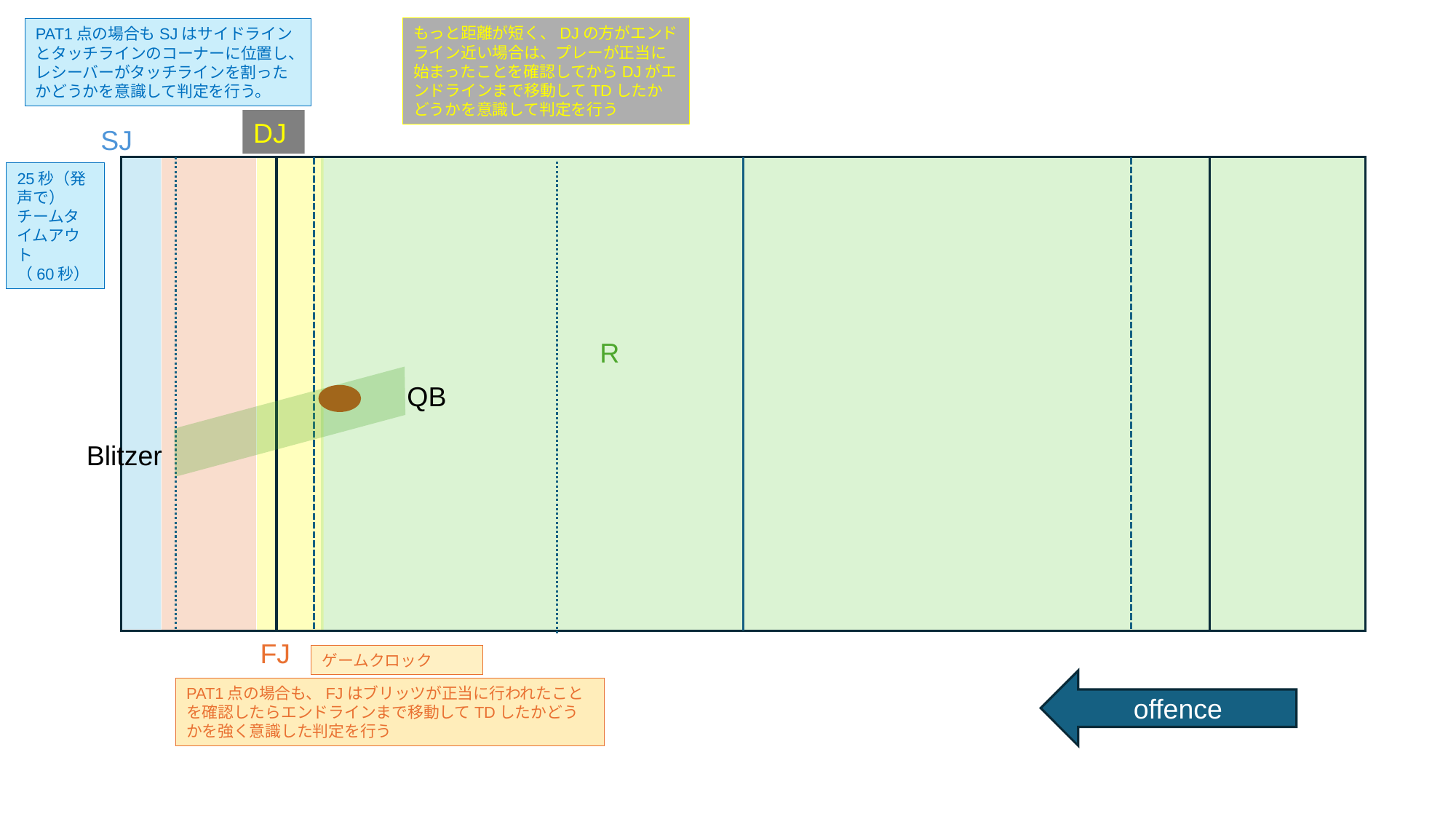

もっと距離が短く、DJの方がエンドライン近い場合は、プレーが正当に始まったことを確認してからDJがエンドラインまで移動してTDしたかどうかを意識して判定を行う
PAT1点の場合もSJはサイドラインとタッチラインのコーナーに位置し、レシーバーがタッチラインを割ったかどうかを意識して判定を行う。
DJ
SJ

25秒（発声で）
チームタイムアウト
（60秒）
R
QB

Blitzer
FJ
ゲームクロック
offence
PAT1点の場合も、FJはブリッツが正当に行われたことを確認したらエンドラインまで移動してTDしたかどうかを強く意識した判定を行う